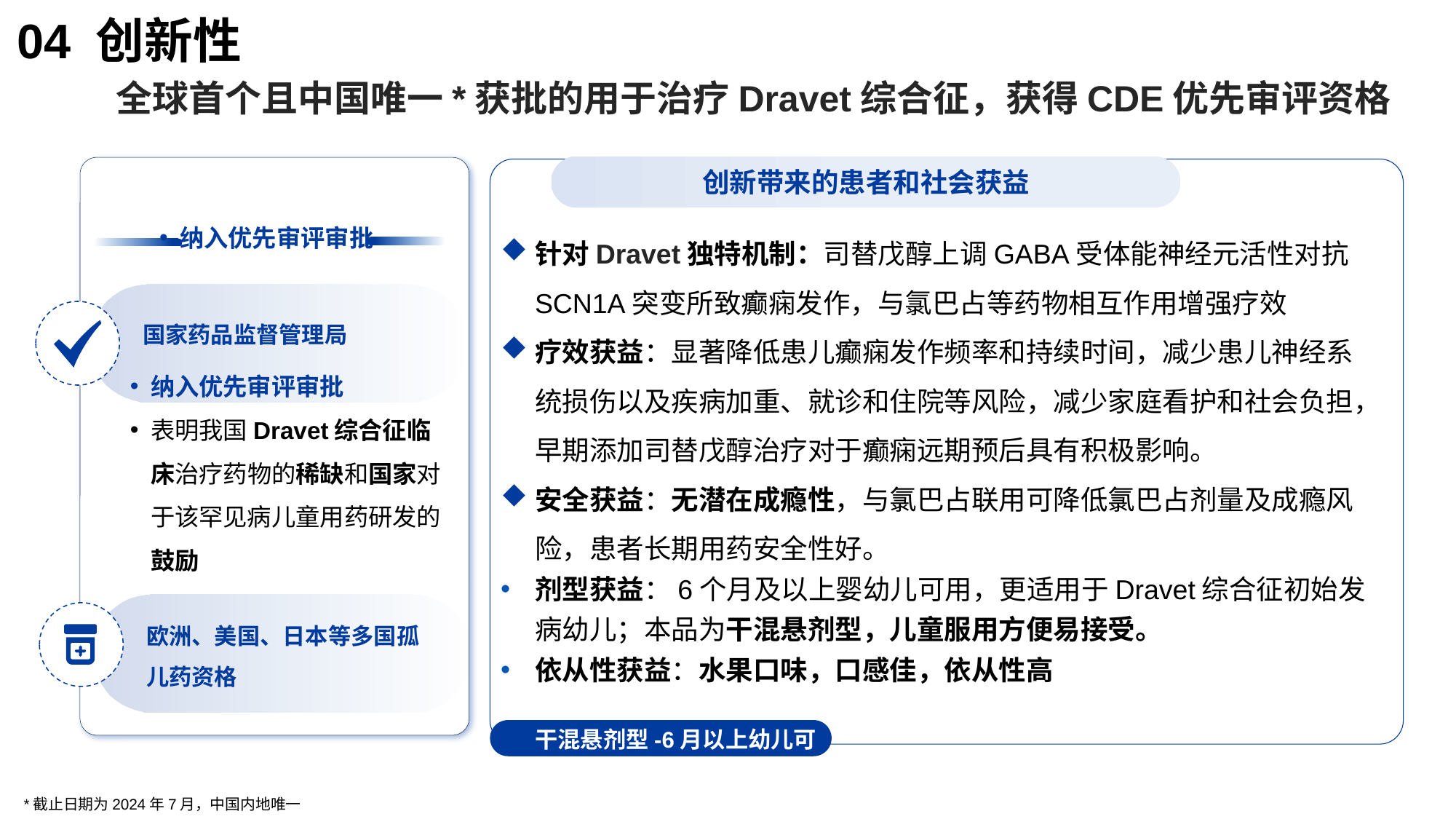

创新性
04 创新性
全球首个且中国唯一*获批的用于治疗Dravet综合征，获得CDE优先审评资格
创新带来的患者和社会获益

针对Dravet独特机制：司替戊醇上调GABA受体能神经元活性对抗SCN1A突变所致癫痫发作，与氯巴占等药物相互作用增强疗效
疗效获益：显著降低患儿癫痫发作频率和持续时间，减少患儿神经系统损伤以及疾病加重、就诊和住院等风险，减少家庭看护和社会负担，早期添加司替戊醇治疗对于癫痫远期预后具有积极影响。
安全获益：无潜在成瘾性，与氯巴占联用可降低氯巴占剂量及成瘾风险，患者长期用药安全性好。
剂型获益：6个月及以上婴幼儿可用，更适用于Dravet综合征初始发病幼儿；本品为干混悬剂型，儿童服用方便易接受。
依从性获益：水果口味，口感佳，依从性高

纳入优先审评审批

国家药品监督管理局

纳入优先审评审批
表明我国Dravet综合征临床治疗药物的稀缺和国家对于该罕见病儿童用药研发的鼓励

欧洲、美国、日本等多国孤儿药资格

干混悬剂型-6月以上幼儿可用

*截止日期为2024年7月，中国内地唯一